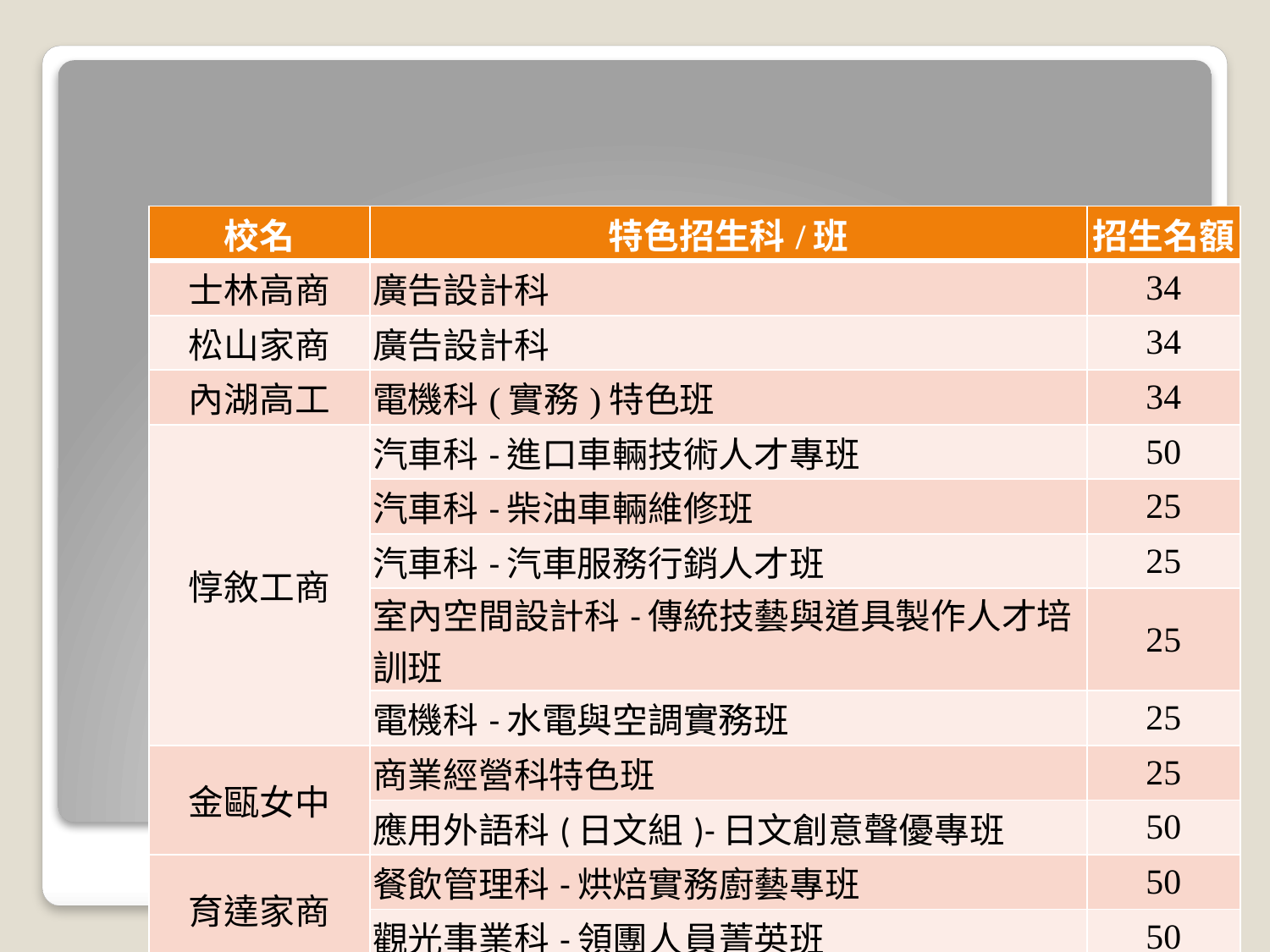

| 校名 | 特色招生科/班 | 招生名額 |
| --- | --- | --- |
| 士林高商 | 廣告設計科 | 34 |
| 松山家商 | 廣告設計科 | 34 |
| 內湖高工 | 電機科(實務)特色班 | 34 |
| 惇敘工商 | 汽車科-進口車輛技術人才專班 | 50 |
|  | 汽車科-柴油車輛維修班 | 25 |
|  | 汽車科-汽車服務行銷人才班 | 25 |
|  | 室內空間設計科-傳統技藝與道具製作人才培訓班 | 25 |
|  | 電機科-水電與空調實務班 | 25 |
| 金甌女中 | 商業經營科特色班 | 25 |
|  | 應用外語科(日文組)-日文創意聲優專班 | 50 |
| 育達家商 | 餐飲管理科-烘焙實務廚藝專班 | 50 |
|  | 觀光事業科-領團人員菁英班 | 50 |
# 105學年度辦理學校現況 1/3